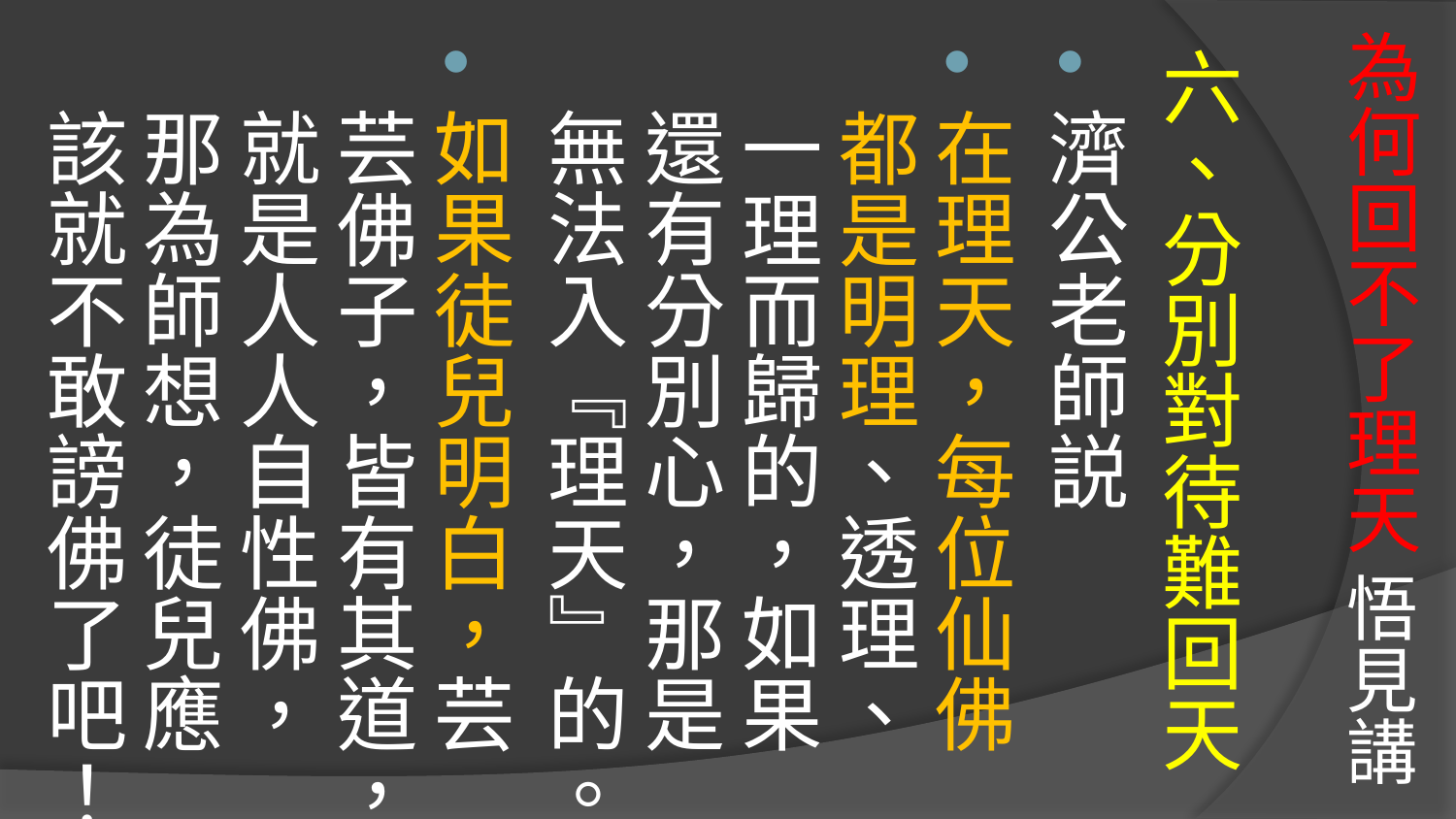

# 為何回不了理天 悟見講
六、分別對待難回天
濟公老師説
在理天，每位仙佛都是明理、透理、一理而歸的，如果還有分別心，那是無法入『理天』的。
如果徒兒明白，芸芸佛子，皆有其道，就是人人自性佛，那為師想，徒兒應該就不敢謗佛了吧！